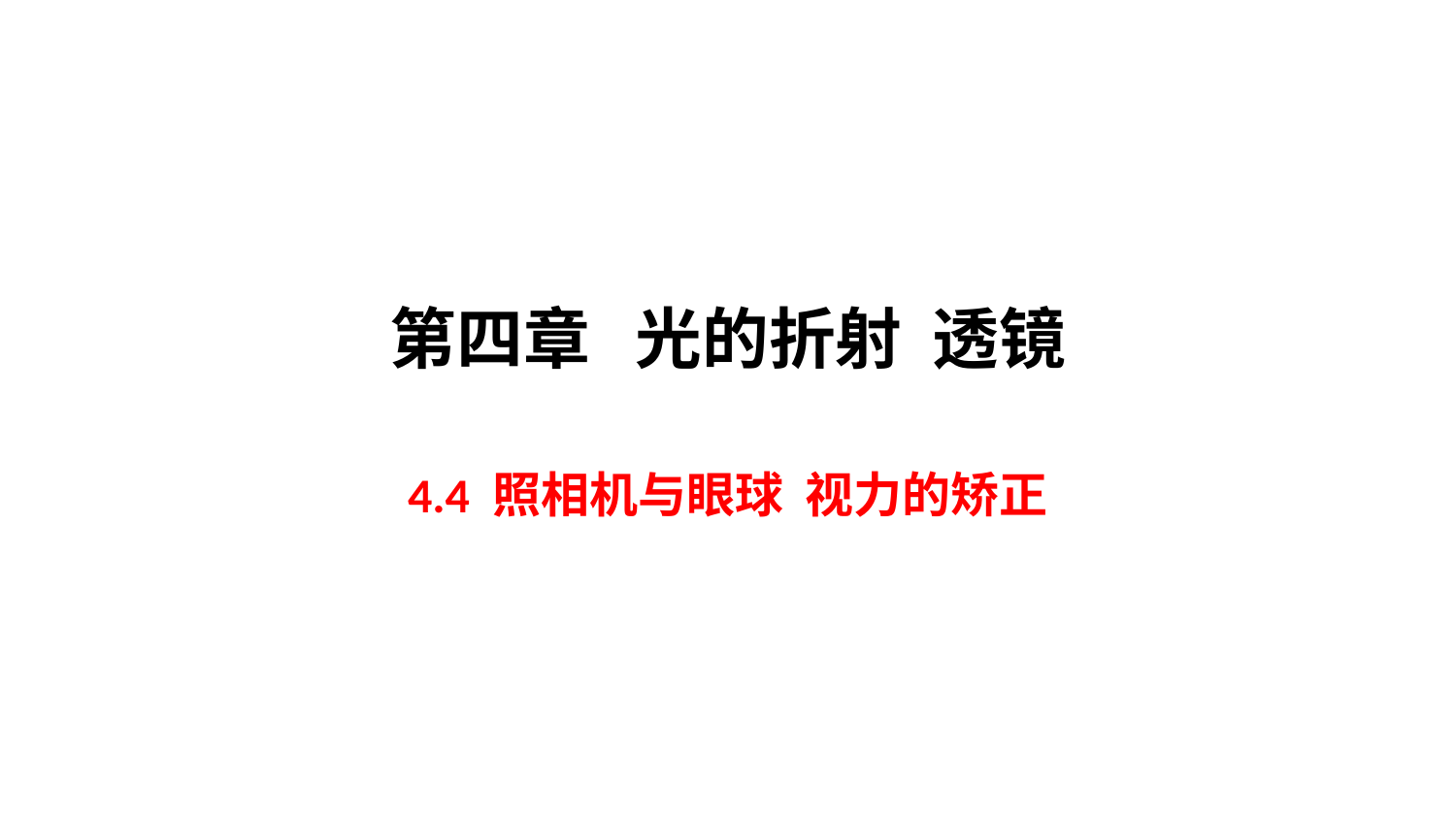

# 第四章   光的折射  透镜
4.4 照相机与眼球  视力的矫正